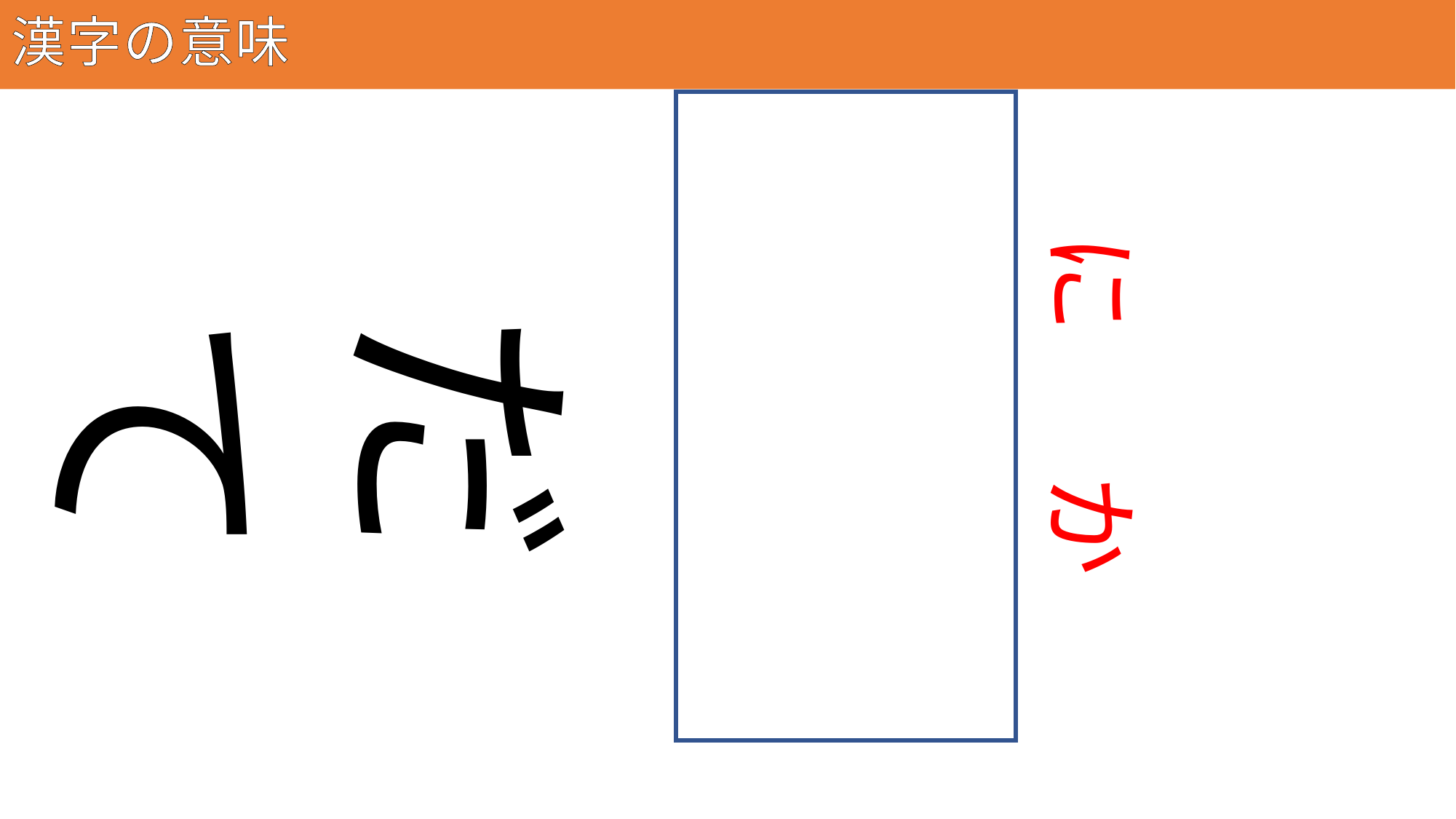

# 漢字の意味
46

二階
に
だて
かい